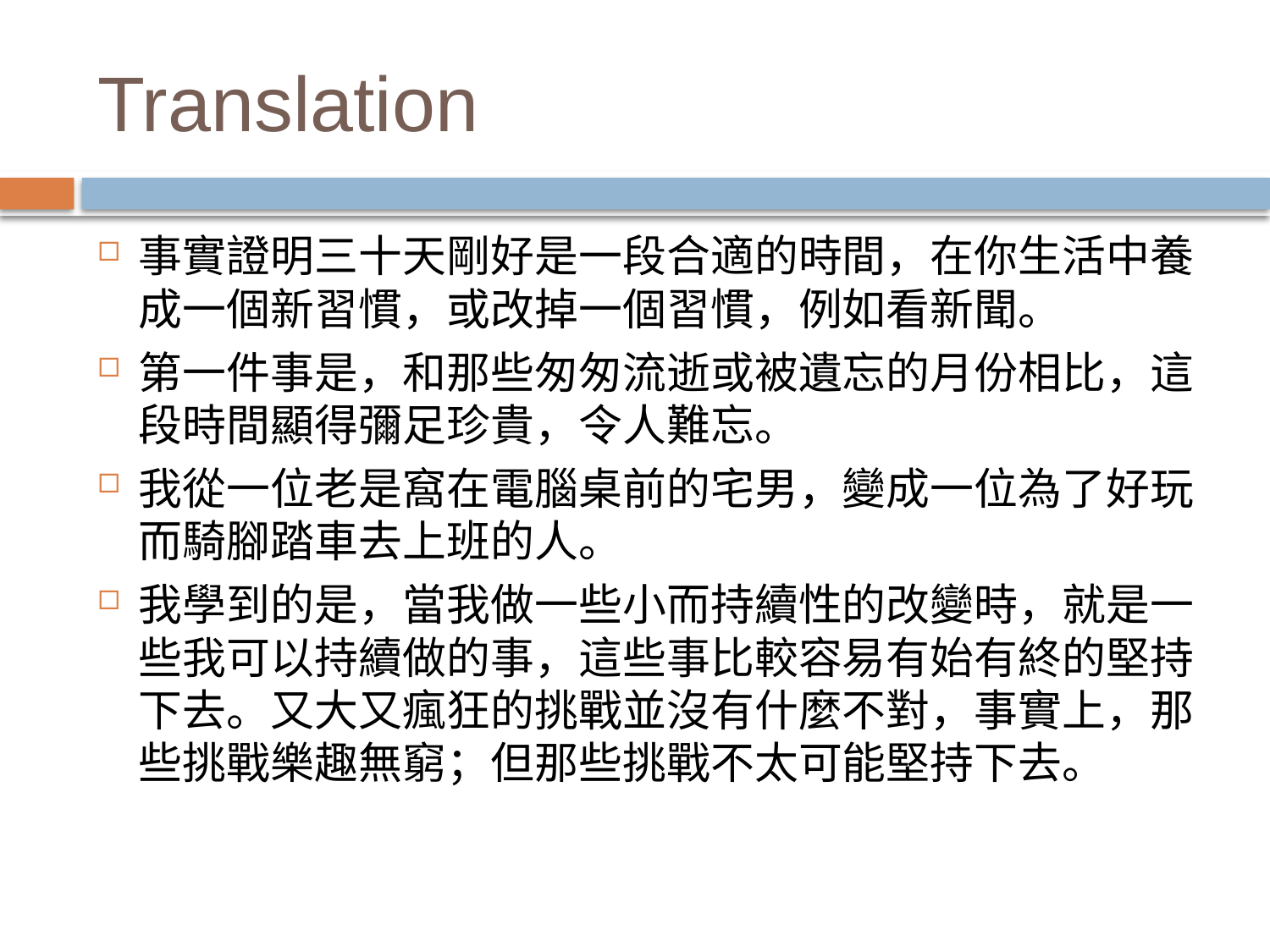

# Translation
事實證明三十天剛好是一段合適的時間，在你生活中養成一個新習慣，或改掉一個習慣，例如看新聞。
第一件事是，和那些匆匆流逝或被遺忘的月份相比，這段時間顯得彌足珍貴，令人難忘。
我從一位老是窩在電腦桌前的宅男，變成一位為了好玩而騎腳踏車去上班的人。
我學到的是，當我做一些小而持續性的改變時，就是一些我可以持續做的事，這些事比較容易有始有終的堅持下去。又大又瘋狂的挑戰並沒有什麼不對，事實上，那些挑戰樂趣無窮；但那些挑戰不太可能堅持下去。